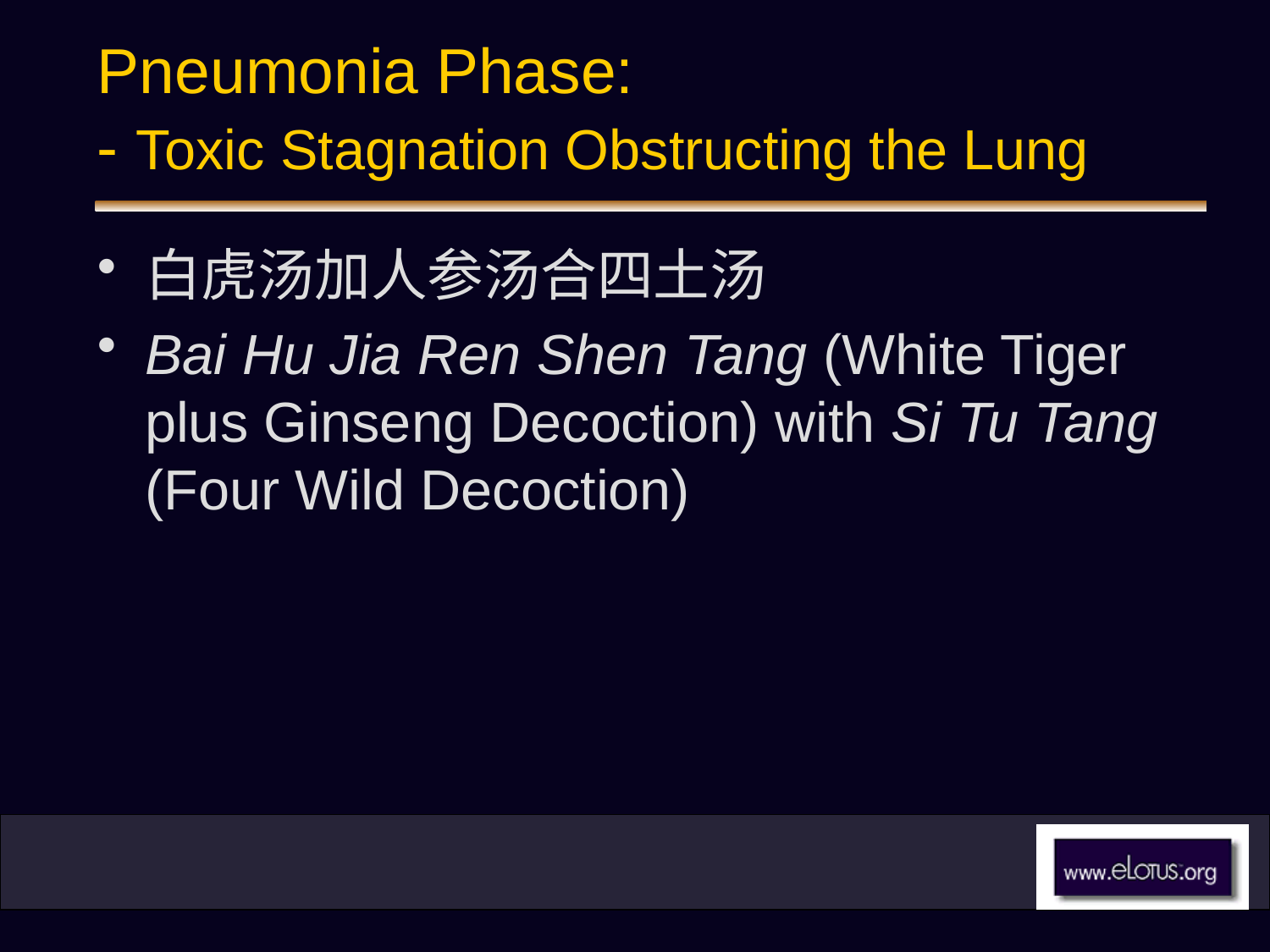

# Pneumonia Phase: - Toxic Stagnation Obstructing the Lung
白虎汤加人参汤合四土汤
Bai Hu Jia Ren Shen Tang (White Tiger plus Ginseng Decoction) with Si Tu Tang (Four Wild Decoction)